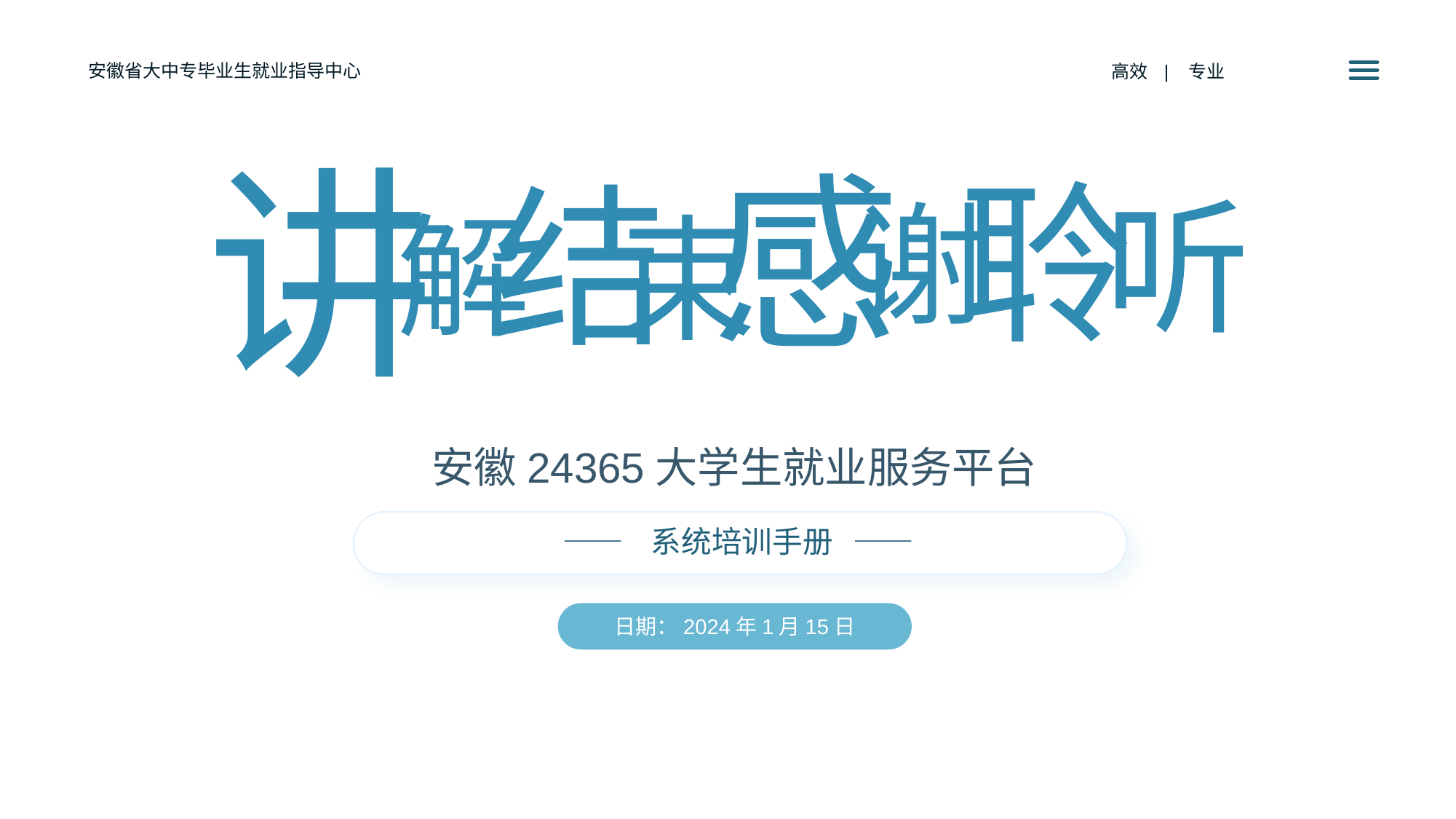

安徽省大中专毕业生就业指导中心
  高效   |   专业
讲
结
解
束
感
聆
听
谢
安徽24365大学生就业服务平台

——   系统培训手册   ——

日期：2024年1月15日